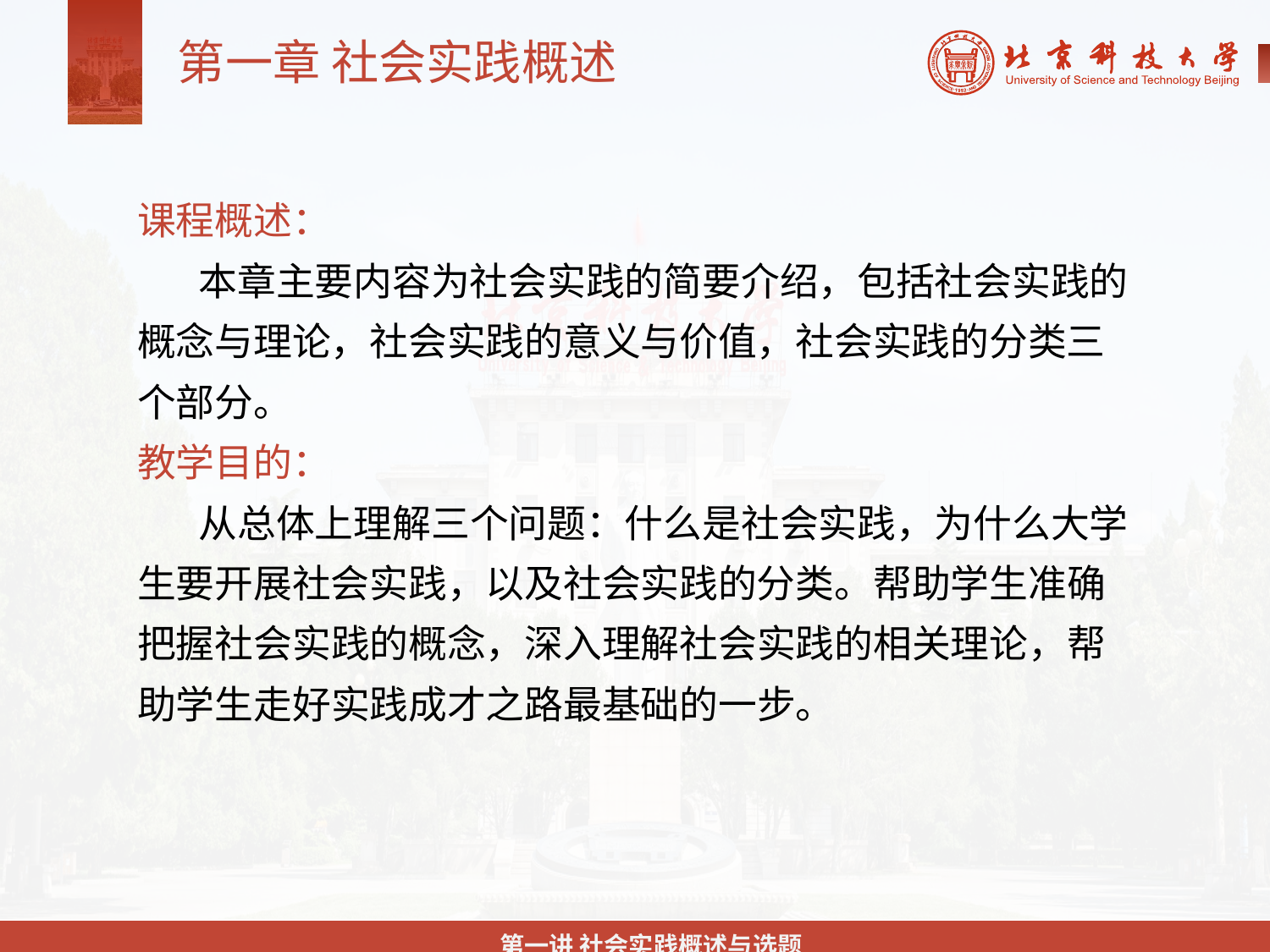

第一章 社会实践概述
课程概述：
      本章主要内容为社会实践的简要介绍，包括社会实践的概念与理论，社会实践的意义与价值，社会实践的分类三个部分。
教学目的：
      从总体上理解三个问题：什么是社会实践，为什么大学生要开展社会实践，以及社会实践的分类。帮助学生准确把握社会实践的概念，深入理解社会实践的相关理论，帮助学生走好实践成才之路最基础的一步。